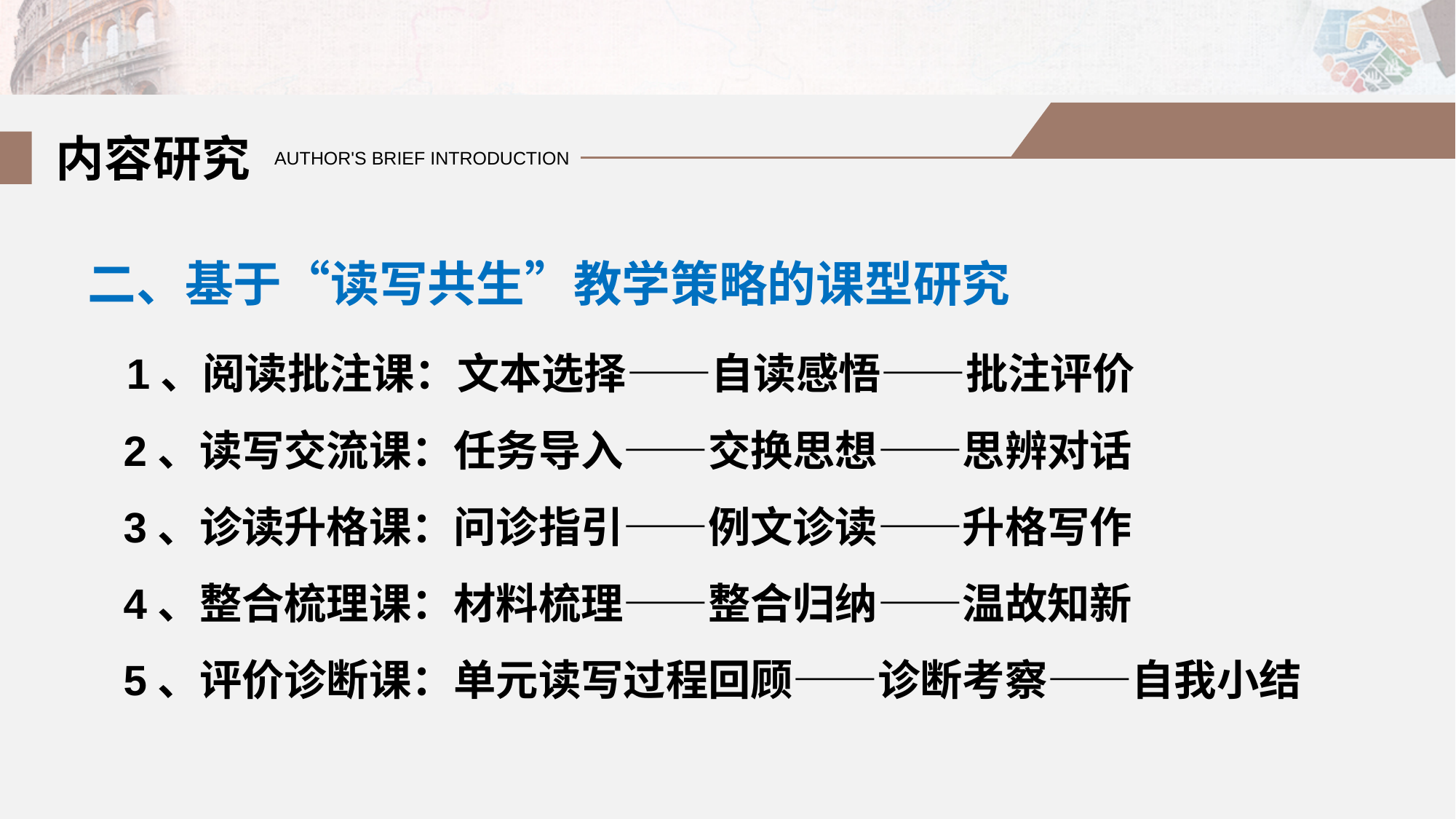

内容研究

AUTHOR'S BRIEF INTRODUCTION
二、基于“读写共生”教学策略的课型研究
   1、阅读批注课：文本选择——自读感悟——批注评价
   2、读写交流课：任务导入——交换思想——思辨对话
   3、诊读升格课：问诊指引——例文诊读——升格写作
   4、整合梳理课：材料梳理——整合归纳——温故知新
   5、评价诊断课：单元读写过程回顾——诊断考察——自我小结